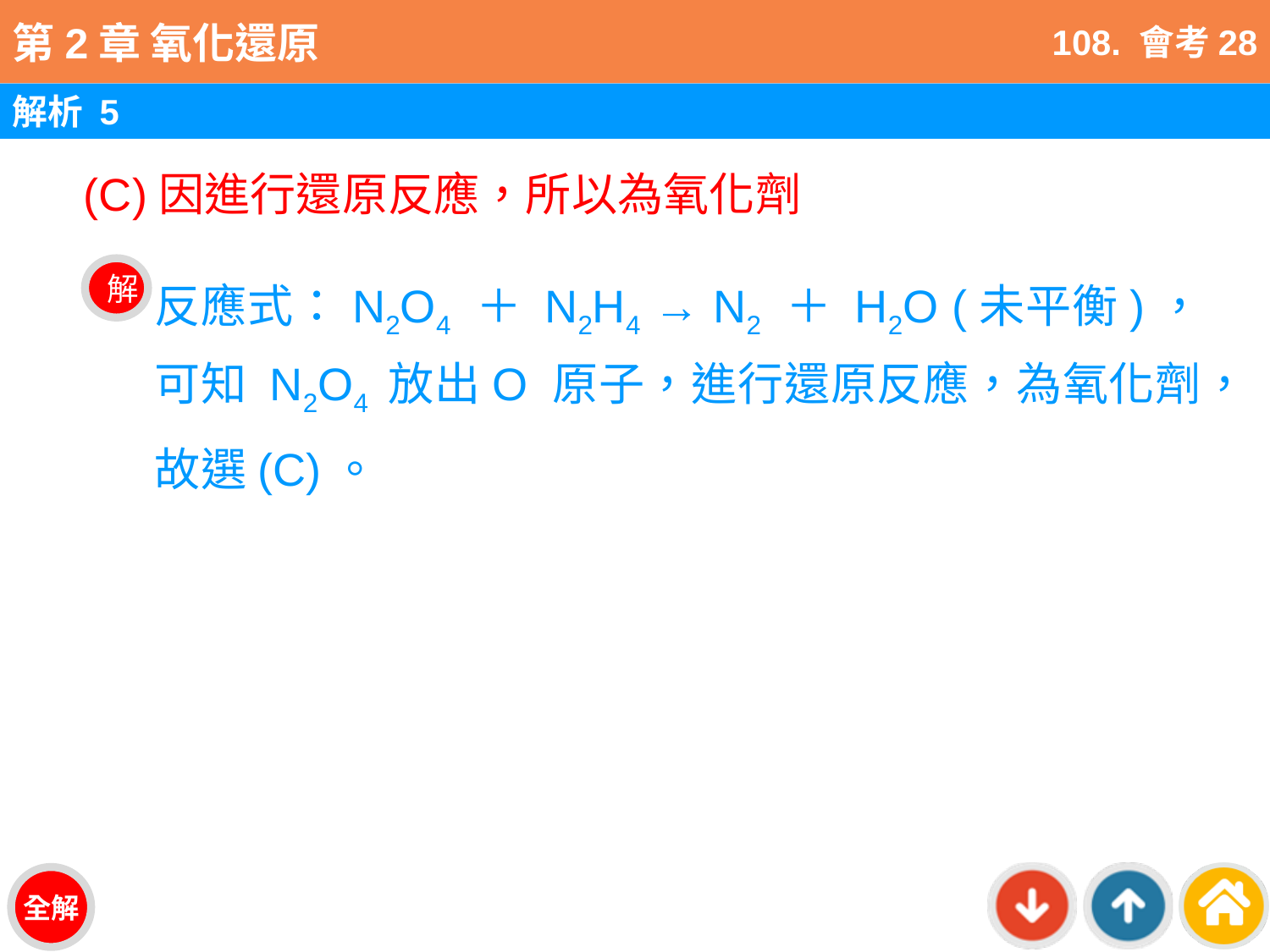

108. 會考28
解析 5
(C)因進行還原反應，所以為氧化劑
反應式：N2O4 ＋ N2H4 → N2 ＋ H2O (未平衡)，可知 N2O4 放出O 原子，進行還原反應，為氧化劑，故選(C)。
解
全解